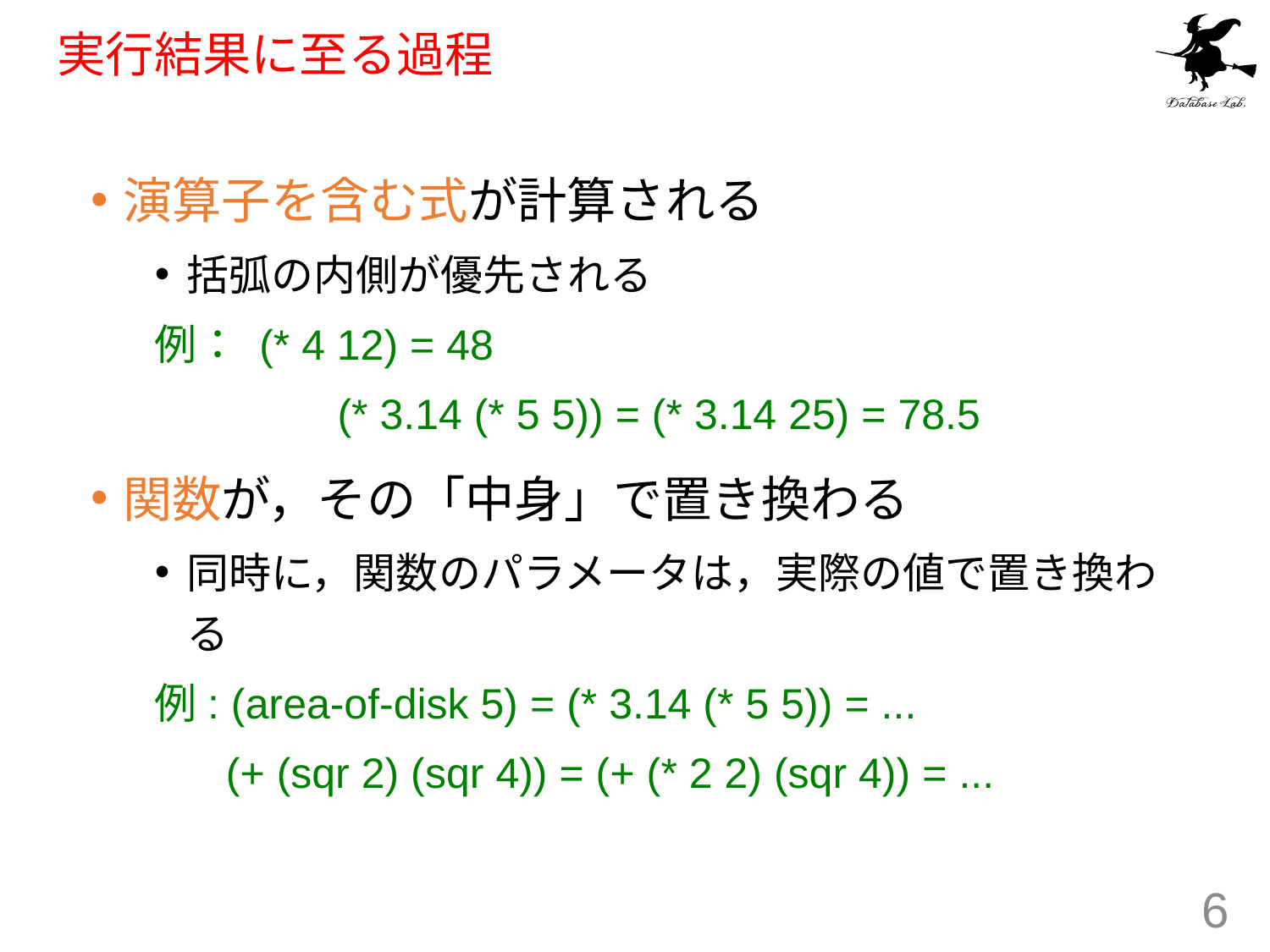

# 実行結果に至る過程
演算子を含む式が計算される
括弧の内側が優先される
例： (* 4 12) = 48
		  (* 3.14 (* 5 5)) = (* 3.14 25) = 78.5
関数が，その「中身」で置き換わる
同時に，関数のパラメータは，実際の値で置き換わる
例: (area-of-disk 5) = (* 3.14 (* 5 5)) = ...
      (+ (sqr 2) (sqr 4)) = (+ (* 2 2) (sqr 4)) = ...
6